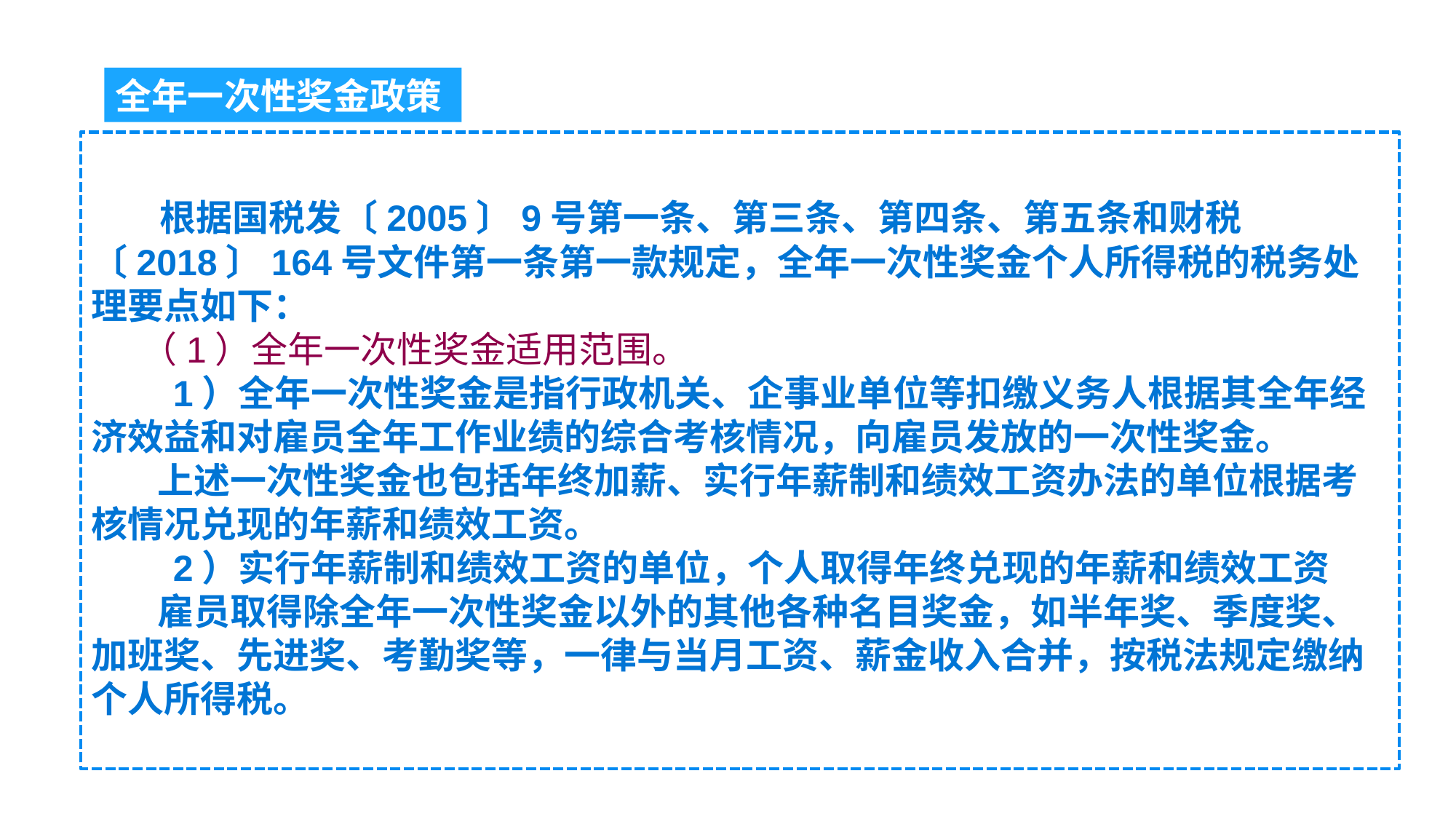

全年一次性奖金政策

      根据国税发〔2005〕9号第一条、第三条、第四条、第五条和财税〔2018〕164号文件第一条第一款规定，全年一次性奖金个人所得税的税务处理要点如下：
     （1）全年一次性奖金适用范围。
        1）全年一次性奖金是指行政机关、企事业单位等扣缴义务人根据其全年经济效益和对雇员全年工作业绩的综合考核情况，向雇员发放的一次性奖金。
       上述一次性奖金也包括年终加薪、实行年薪制和绩效工资办法的单位根据考核情况兑现的年薪和绩效工资。
        2）实行年薪制和绩效工资的单位，个人取得年终兑现的年薪和绩效工资
       雇员取得除全年一次性奖金以外的其他各种名目奖金，如半年奖、季度奖、加班奖、先进奖、考勤奖等，一律与当月工资、薪金收入合并，按税法规定缴纳个人所得税。

02
01